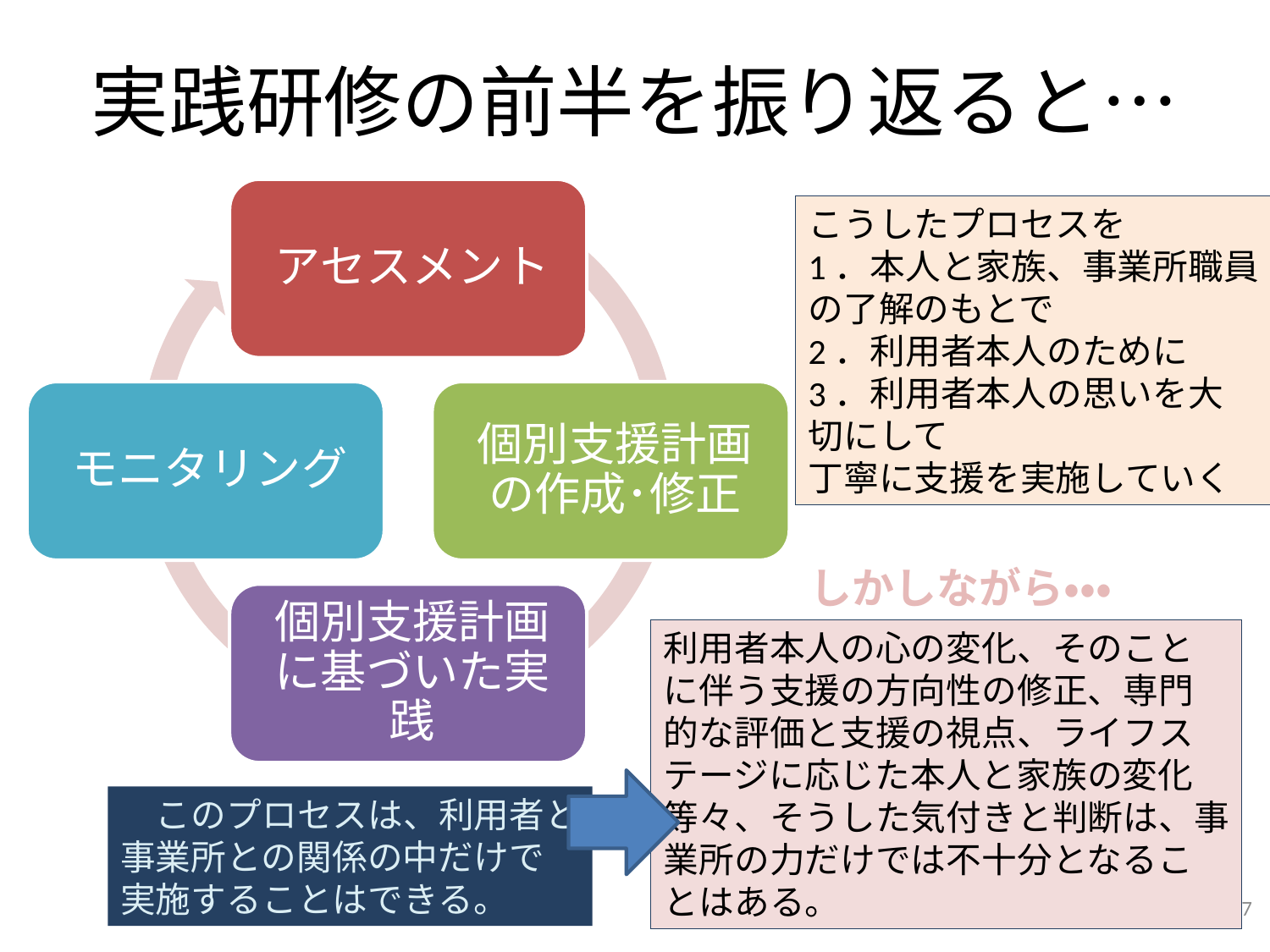

# 実践研修の前半を振り返ると…
アセスメント
個別支援計画の作成･修正
個別支援計画に基づいた実践
モニタリング
こうしたプロセスを
1．本人と家族、事業所職員
の了解のもとで
2．利用者本人のために
3．利用者本人の思いを大
切にして
丁寧に支援を実施していく
しかしながら・・・
利用者本人の心の変化、そのこと
に伴う支援の方向性の修正、専門
的な評価と支援の視点、ライフス
テージに応じた本人と家族の変化
等々、そうした気付きと判断は、事
業所の力だけでは不十分となるこ
とはある。

　このプロセスは、利用者と
事業所との関係の中だけで
実施することはできる。
7